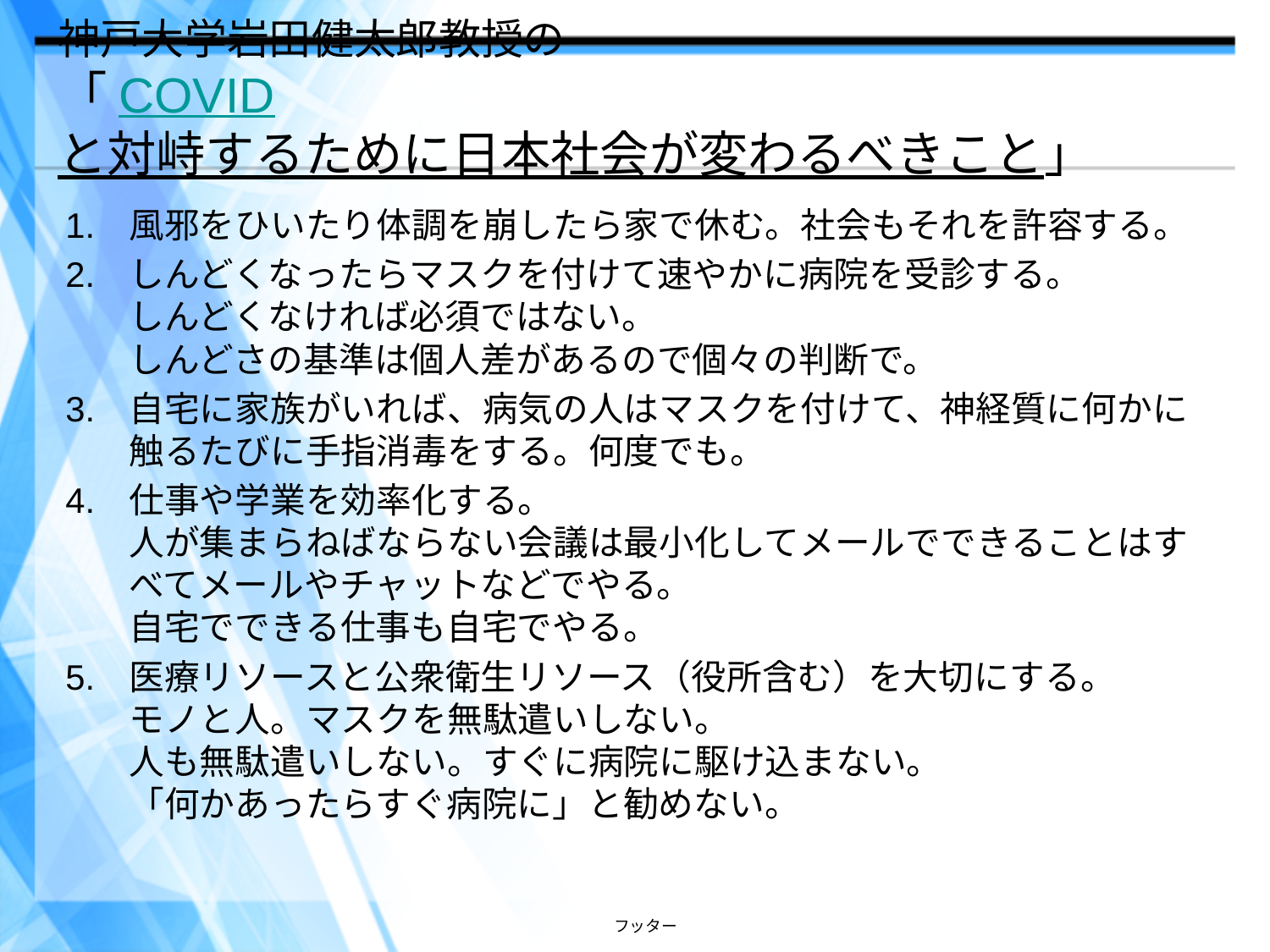

# 神戸大学岩田健太郎教授の 「COVIDと対峙するために日本社会が変わるべきこと」
風邪をひいたり体調を崩したら家で休む。社会もそれを許容する。
しんどくなったらマスクを付けて速やかに病院を受診する。
しんどくなければ必須ではない。
しんどさの基準は個人差があるので個々の判断で。
自宅に家族がいれば、病気の人はマスクを付けて、神経質に何かに触るたびに手指消毒をする。何度でも。
仕事や学業を効率化する。
人が集まらねばならない会議は最小化してメールでできることはすべてメールやチャットなどでやる。
自宅でできる仕事も自宅でやる。
医療リソースと公衆衛生リソース（役所含む）を大切にする。
モノと人。マスクを無駄遣いしない。
人も無駄遣いしない。すぐに病院に駆け込まない。
「何かあったらすぐ病院に」と勧めない。
フッター